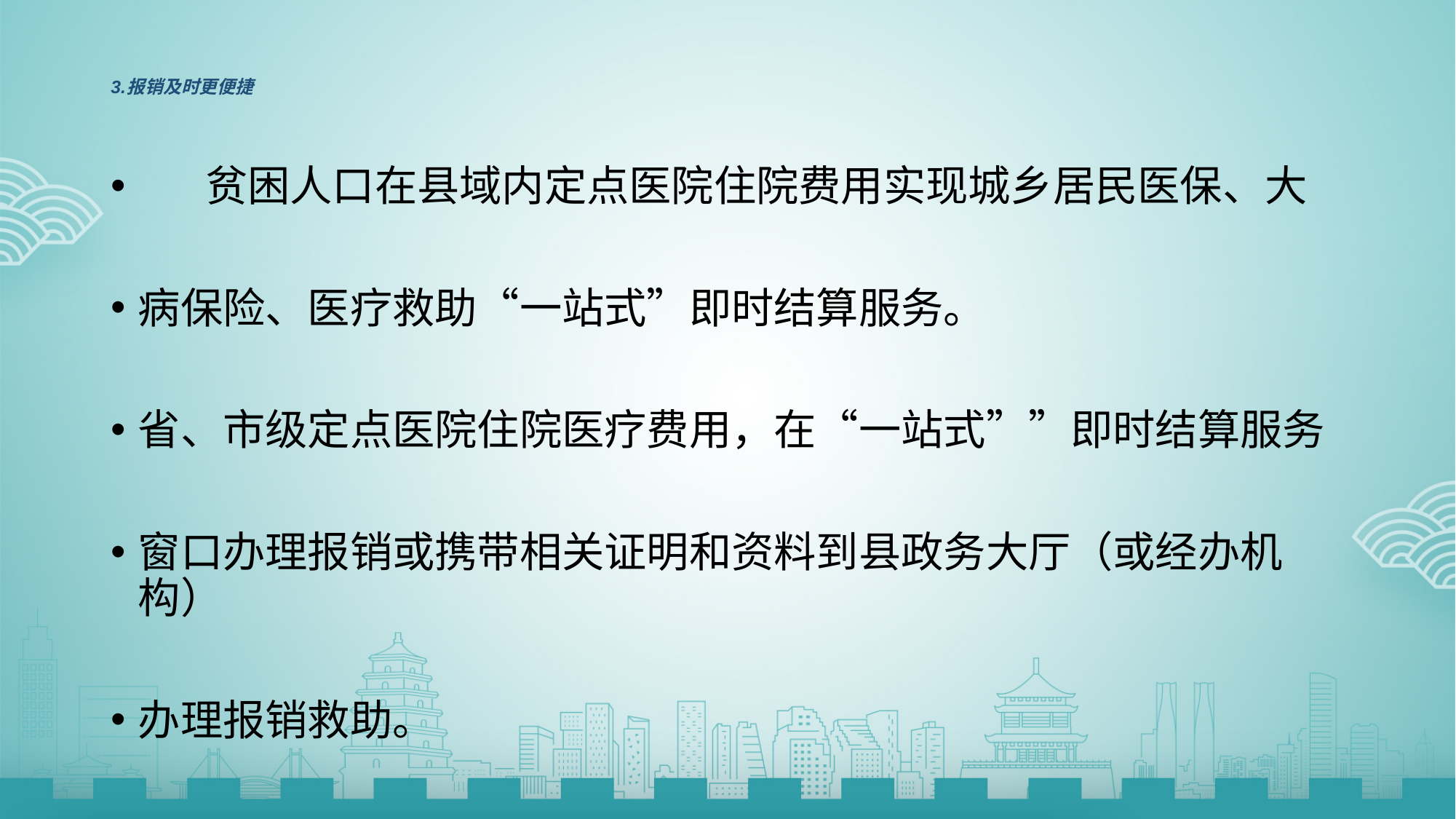

# 3.报销及时更便捷
      贫困人口在县域内定点医院住院费用实现城乡居民医保、大

病保险、医疗救助“一站式”即时结算服务。

省、市级定点医院住院医疗费用，在“一站式””即时结算服务

窗口办理报销或携带相关证明和资料到县政务大厅（或经办机构）

办理报销救助。